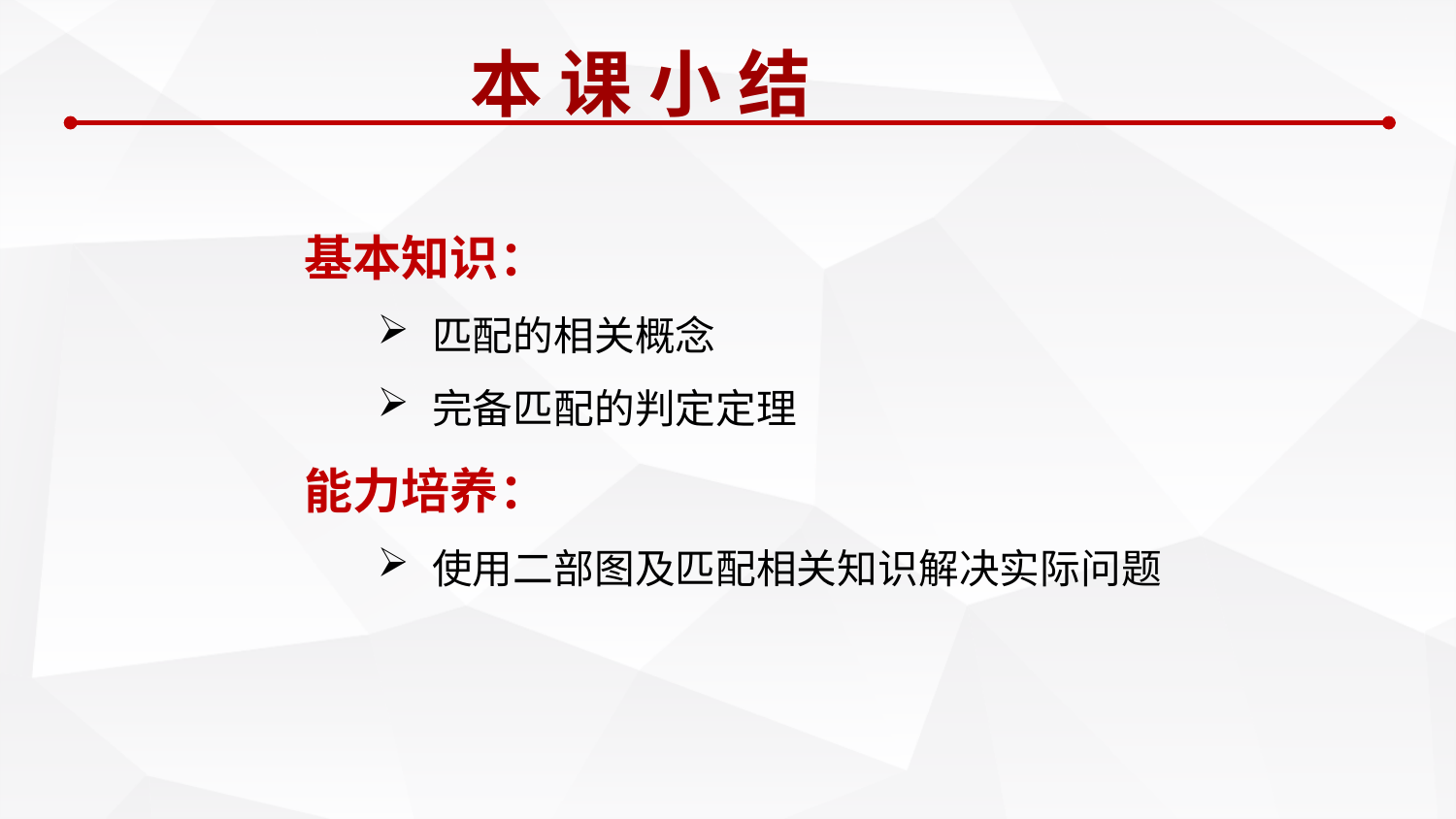

本 课 小 结
基本知识：
匹配的相关概念
完备匹配的判定定理
能力培养：
使用二部图及匹配相关知识解决实际问题